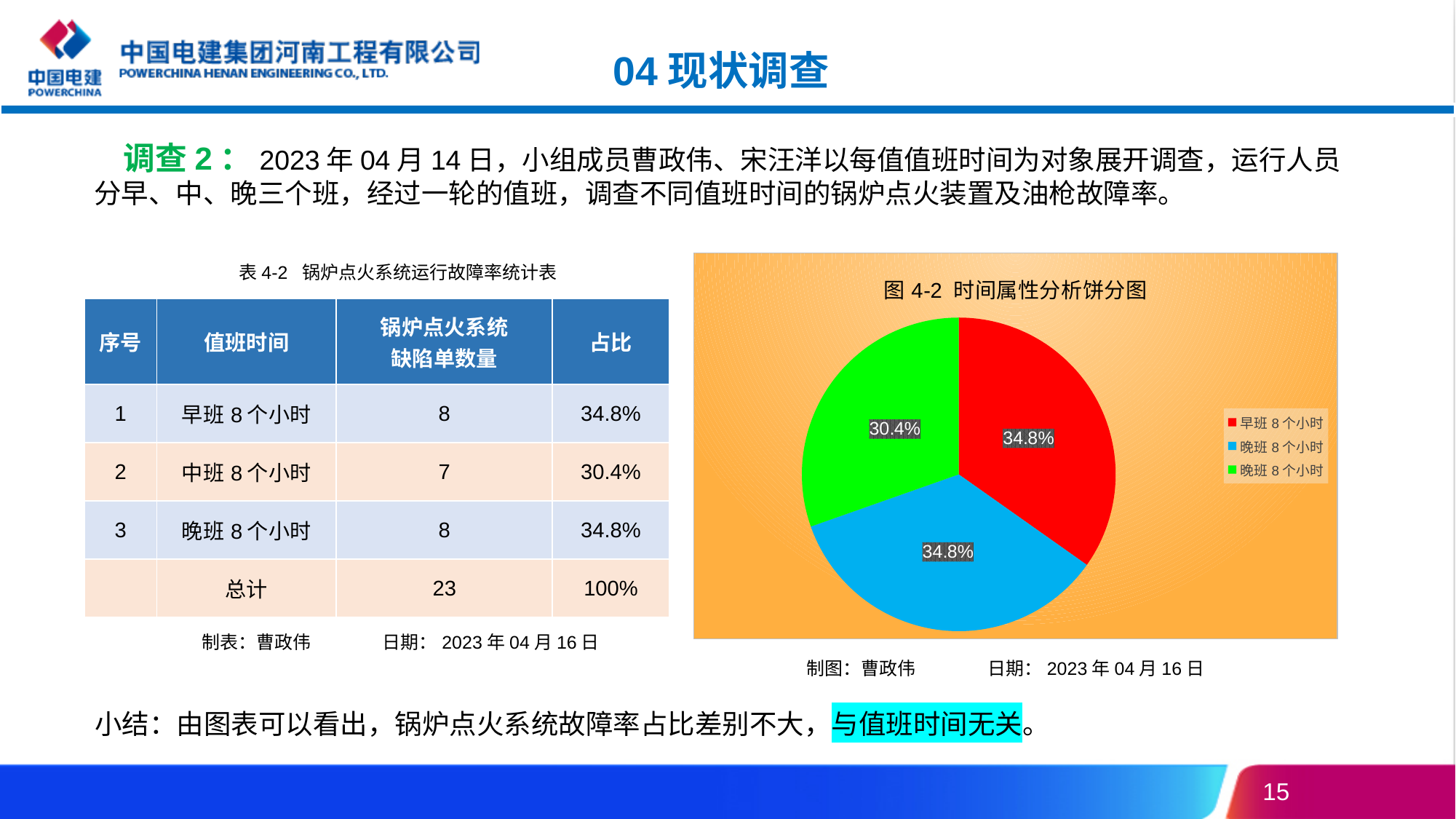

04现状调查
   调查2：2023年04月14日，小组成员曹政伟、宋汪洋以每值值班时间为对象展开调查，运行人员分早、中、晚三个班，经过一轮的值班，调查不同值班时间的锅炉点火装置及油枪故障率。

### Chart: 图4-2 时间属性分析饼分图

| Category | 销售额 |
|---|---|
| 早班8个小时 | 0.348 |
| 晚班8个小时 | 0.348 |
| 晚班8个小时 | 0.304 |
表4-2  锅炉点火系统运行故障率统计表
| 序号 | 值班时间 | 锅炉点火系统 缺陷单数量 | 占比 |
| --- | --- | --- | --- |
| 1 | 早班8个小时 | 8 | 34.8% |
| 2 | 中班8个小时 | 7 | 30.4% |
| 3 | 晚班8个小时 | 8 | 34.8% |
|  | 总计 | 23 | 100% |
制表：曹政伟                  日期：2023年04月16日
制图：曹政伟                  日期：2023年04月16日
小结：由图表可以看出，锅炉点火系统故障率占比差别不大，与值班时间无关。